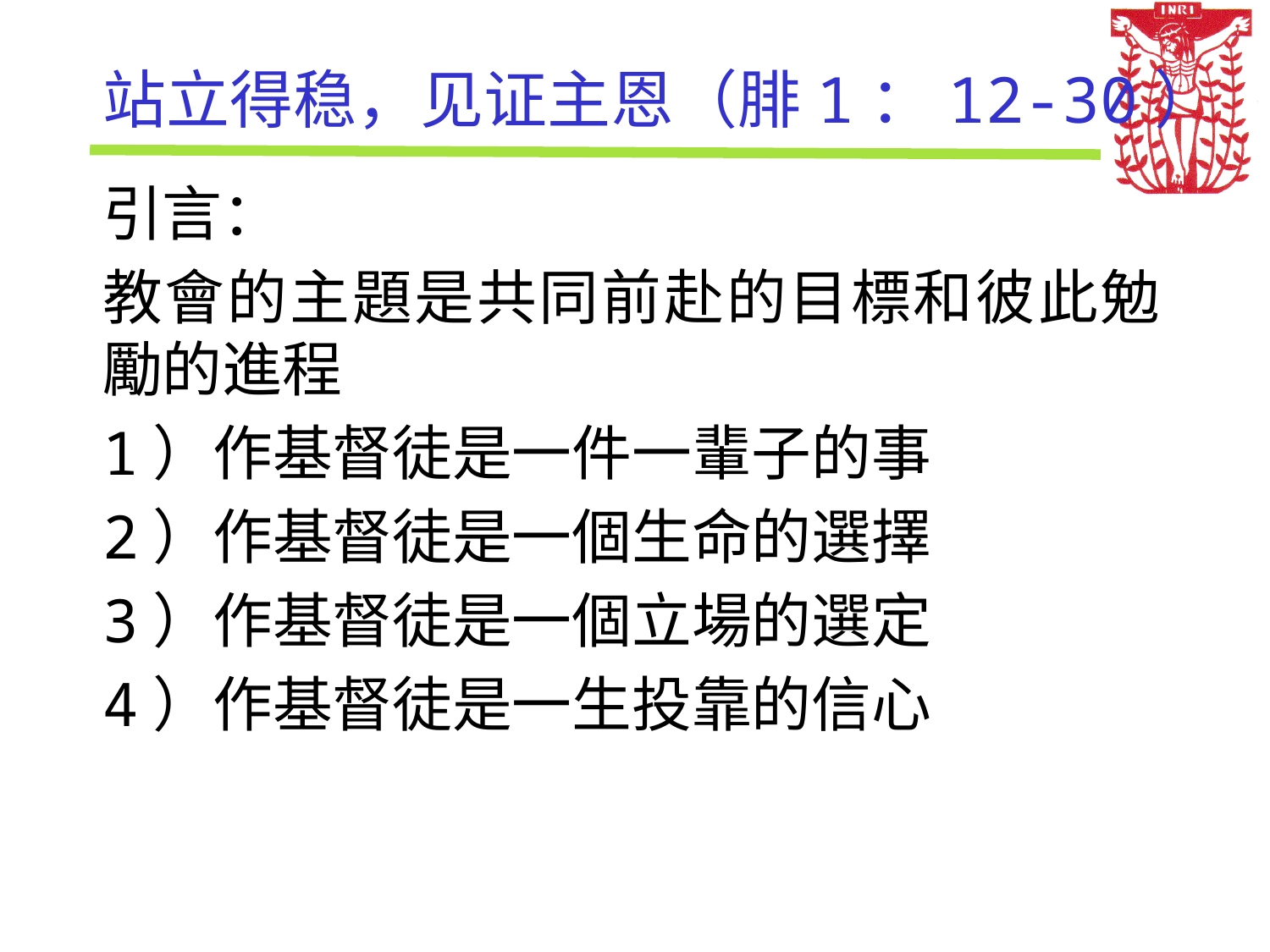

# 站立得稳，见证主恩（腓1：12-30）
引言：
教會的主題是共同前赴的目標和彼此勉勵的進程
1）作基督徒是一件一輩子的事
2）作基督徒是一個生命的選擇
3）作基督徒是一個立場的選定
4）作基督徒是一生投靠的信心